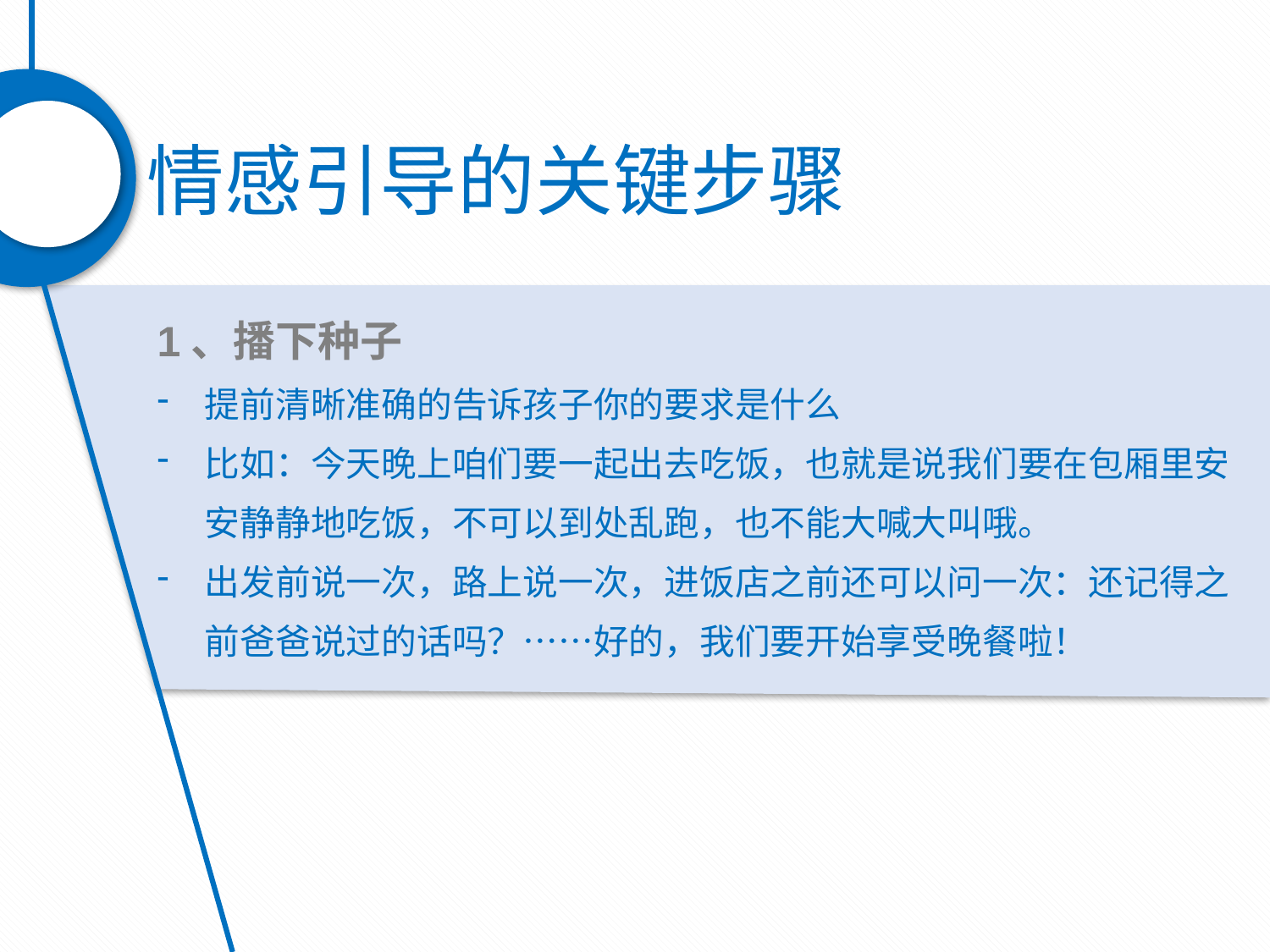

情感引导的关键步骤

1、播下种子
提前清晰准确的告诉孩子你的要求是什么
比如：今天晚上咱们要一起出去吃饭，也就是说我们要在包厢里安安静静地吃饭，不可以到处乱跑，也不能大喊大叫哦。
出发前说一次，路上说一次，进饭店之前还可以问一次：还记得之前爸爸说过的话吗？……好的，我们要开始享受晚餐啦！